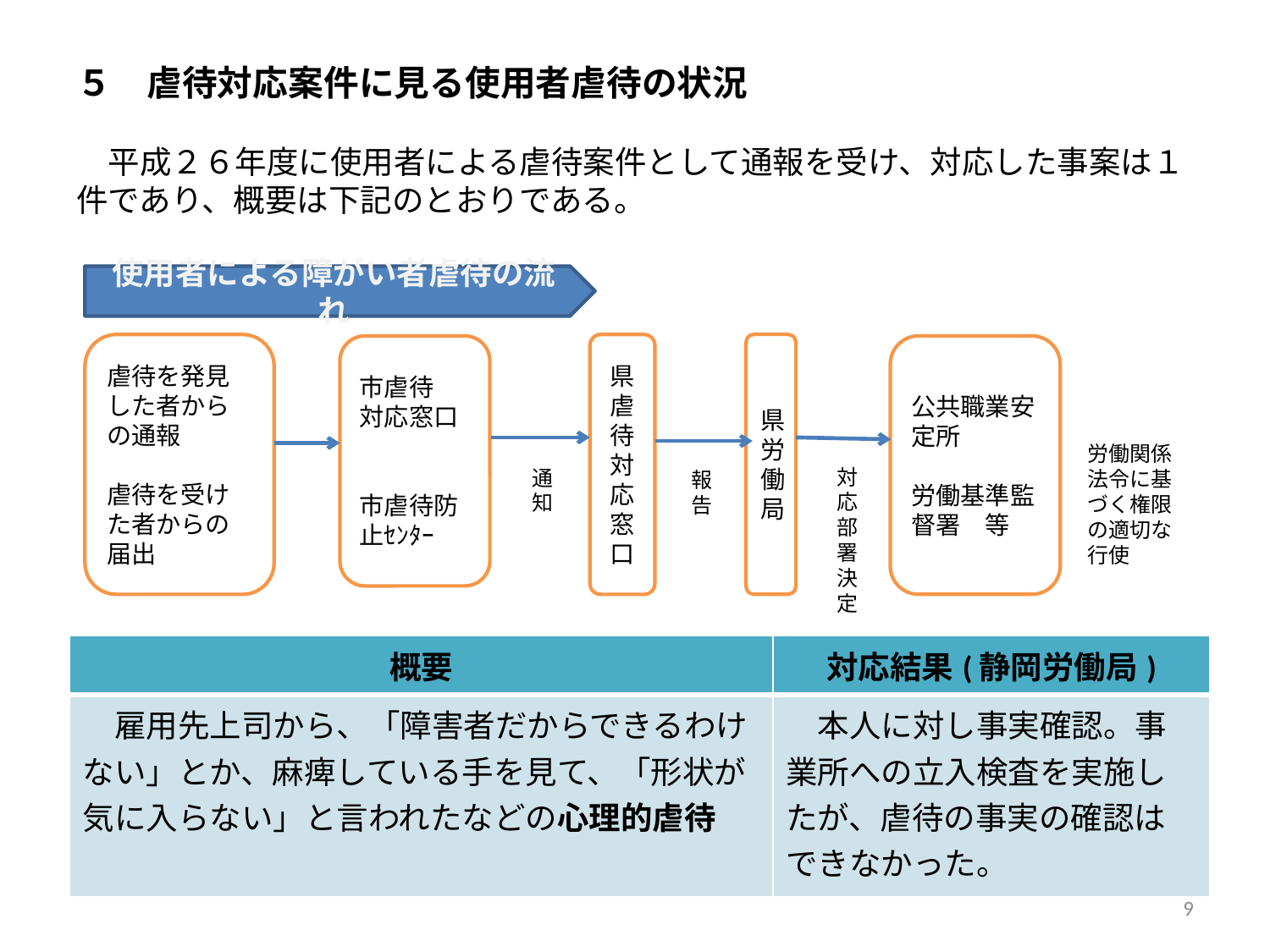

# ５　虐待対応案件に見る使用者虐待の状況
　平成２６年度に使用者による虐待案件として通報を受け、対応した事案は１件であり、概要は下記のとおりである。

使用者による障がい者虐待の流れ
県労働局
虐待を発見した者からの通報

虐待を受けた者からの届出
県虐待対応窓口
市虐待
対応窓口

市虐待防止ｾﾝﾀｰ
公共職業安定所

労働基準監督署　等
労働関係法令に基づく権限の適切な行使
通知
報
告
対応部署決定
| 概要 | 対応結果(静岡労働局) |
| --- | --- |
| 雇用先上司から、「障害者だからできるわけない」とか、麻痺している手を見て、「形状が気に入らない」と言われたなどの心理的虐待 | 本人に対し事実確認。事業所への立入検査を実施したが、虐待の事実の確認はできなかった。 |
9